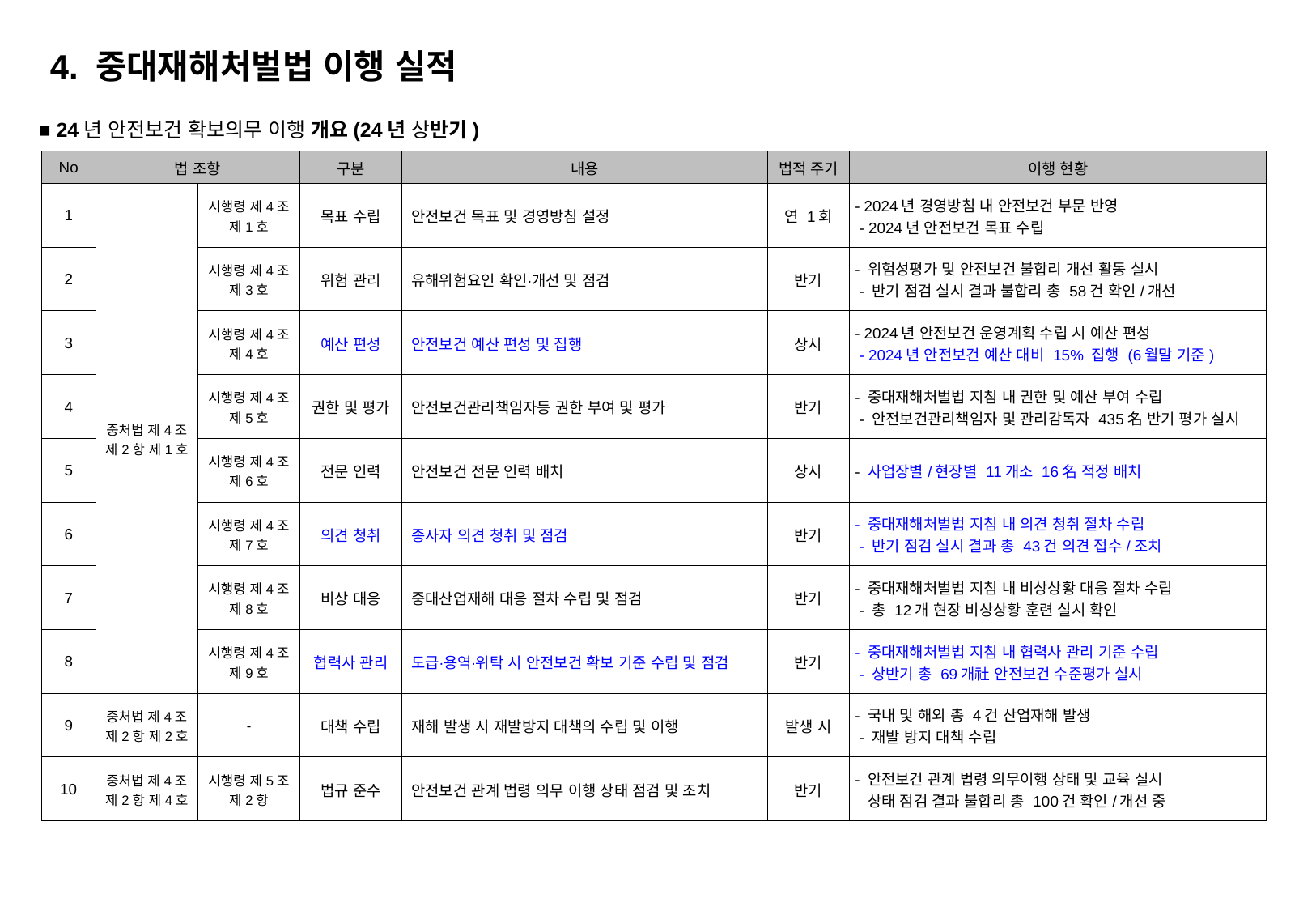

4. 중대재해처벌법 이행 실적
■ 24년 안전보건 확보의무 이행 개요(24년 상반기)
| No | 법 조항 |  | 구분 | 내용 | 법적 주기 | 이행 현황 |
| --- | --- | --- | --- | --- | --- | --- |
| 1 | 중처법 제4조 제2항 제1호 | 시행령 제4조 제1호 | 목표 수립 | 안전보건 목표 및 경영방침 설정 | 연 1회 | - 2024년 경영방침 내 안전보건 부문 반영 - 2024년 안전보건 목표 수립 |
| 2 |  | 시행령 제4조 제3호 | 위험 관리 | 유해위험요인 확인∙개선 및 점검 | 반기 | - 위험성평가 및 안전보건 불합리 개선 활동 실시 - 반기 점검 실시 결과 불합리 총 58건 확인/개선 |
| 3 |  | 시행령 제4조 제4호 | 예산 편성 | 안전보건 예산 편성 및 집행 | 상시 | - 2024년 안전보건 운영계획 수립 시 예산 편성 - 2024년 안전보건 예산 대비 15% 집행 (6월말 기준) |
| 4 |  | 시행령 제4조 제5호 | 권한 및 평가 | 안전보건관리책임자등 권한 부여 및 평가 | 반기 | - 중대재해처벌법 지침 내 권한 및 예산 부여 수립 - 안전보건관리책임자 및 관리감독자 435名 반기 평가 실시 |
| 5 |  | 시행령 제4조 제6호 | 전문 인력 | 안전보건 전문 인력 배치 | 상시 | - 사업장별/현장별 11개소 16名 적정 배치 |
| 6 |  | 시행령 제4조 제7호 | 의견 청취 | 종사자 의견 청취 및 점검 | 반기 | - 중대재해처벌법 지침 내 의견 청취 절차 수립 - 반기 점검 실시 결과 총 43건 의견 접수/조치 |
| 7 |  | 시행령 제4조 제8호 | 비상 대응 | 중대산업재해 대응 절차 수립 및 점검 | 반기 | - 중대재해처벌법 지침 내 비상상황 대응 절차 수립 - 총 12개 현장 비상상황 훈련 실시 확인 |
| 8 |  | 시행령 제4조 제9호 | 협력사 관리 | 도급∙용역∙위탁 시 안전보건 확보 기준 수립 및 점검 | 반기 | - 중대재해처벌법 지침 내 협력사 관리 기준 수립 - 상반기 총 69개社 안전보건 수준평가 실시 |
| 9 | 중처법 제4조 제2항 제2호 | - | 대책 수립 | 재해 발생 시 재발방지 대책의 수립 및 이행 | 발생 시 | - 국내 및 해외 총 4건 산업재해 발생 - 재발 방지 대책 수립 |
| 10 | 중처법 제4조 제2항 제4호 | 시행령 제5조 제2항 | 법규 준수 | 안전보건 관계 법령 의무 이행 상태 점검 및 조치 | 반기 | - 안전보건 관계 법령 의무이행 상태 및 교육 실시 상태 점검 결과 불합리 총 100건 확인/개선 중 |